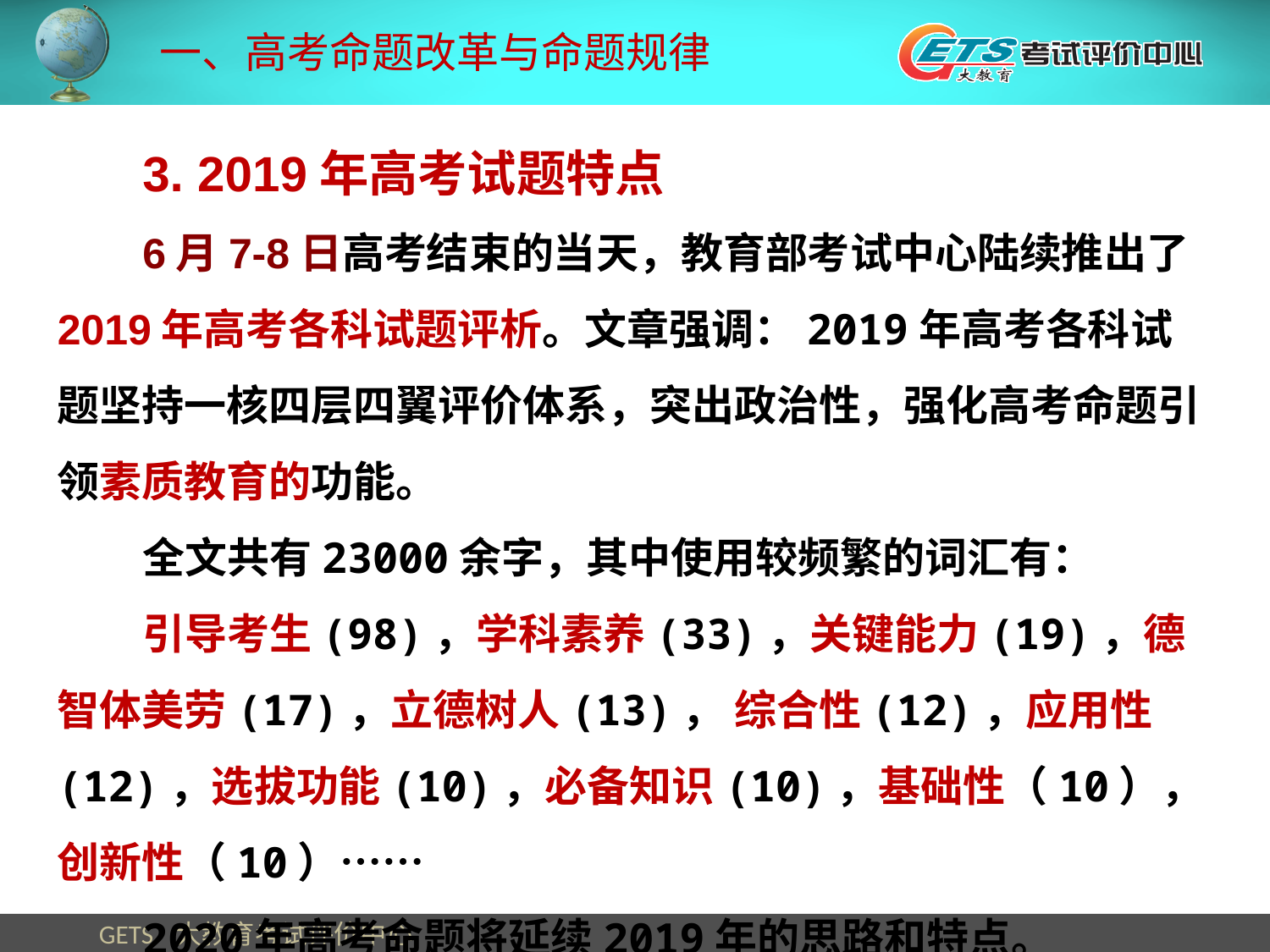

一、高考命题改革与命题规律
3. 2019年高考试题特点
6月7-8日高考结束的当天，教育部考试中心陆续推出了2019年高考各科试题评析。文章强调：2019年高考各科试题坚持一核四层四翼评价体系，突出政治性，强化高考命题引领素质教育的功能。
全文共有23000余字，其中使用较频繁的词汇有：
引导考生(98)，学科素养(33)，关键能力(19)，德智体美劳(17)，立德树人(13)， 综合性(12)，应用性(12)，选拔功能(10)，必备知识(10)，基础性（10），创新性（10）……
2020年高考命题将延续2019年的思路和特点。